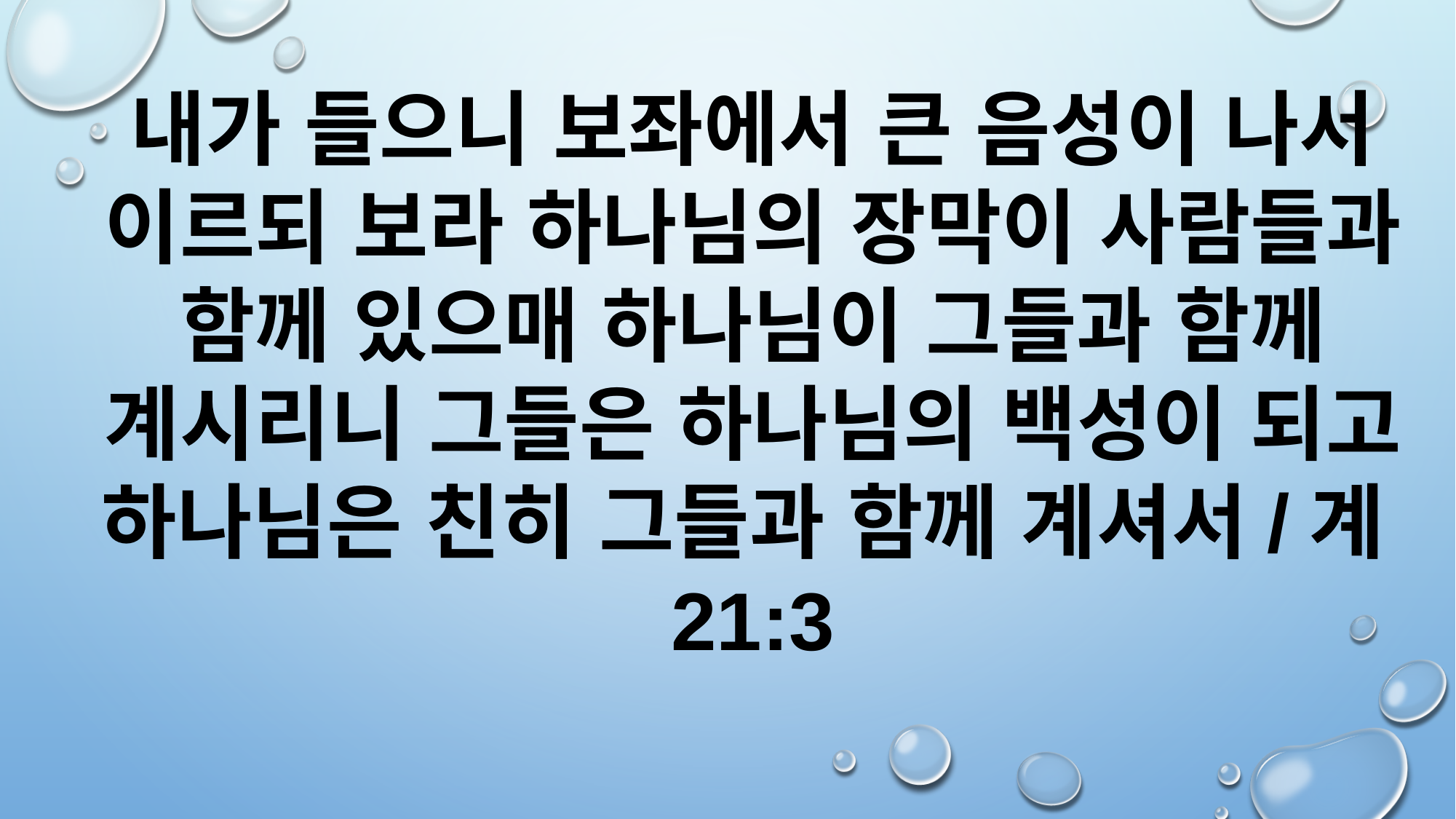

내가 들으니 보좌에서 큰 음성이 나서 이르되 보라 하나님의 장막이 사람들과 함께 있으매 하나님이 그들과 함께 계시리니 그들은 하나님의 백성이 되고 하나님은 친히 그들과 함께 계셔서/계21:3